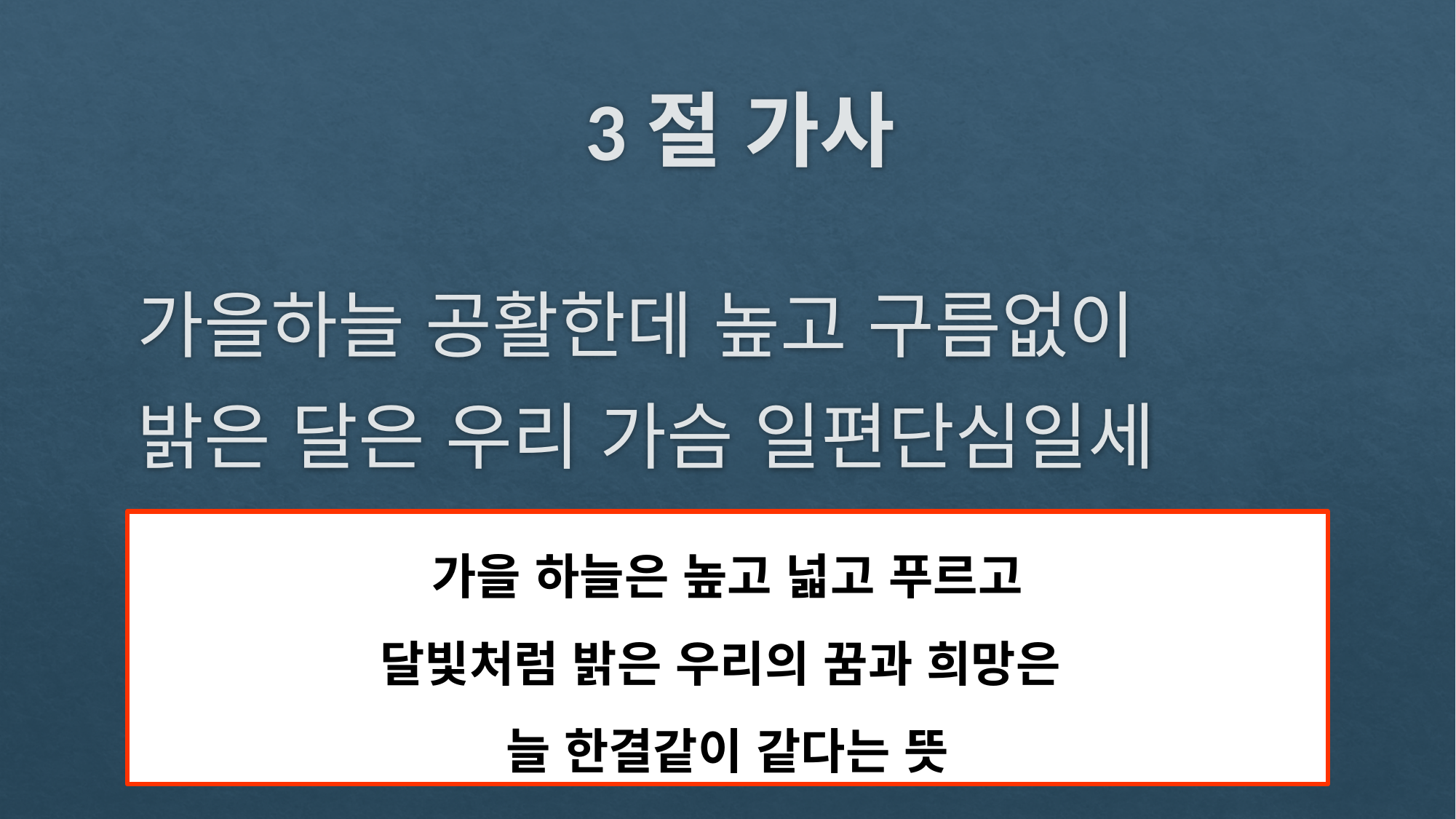

# 3절 가사
가을하늘 공활한데 높고 구름없이
밝은 달은 우리 가슴 일편단심일세
가을 하늘은 높고 넓고 푸르고
달빛처럼 밝은 우리의 꿈과 희망은
늘 한결같이 같다는 뜻